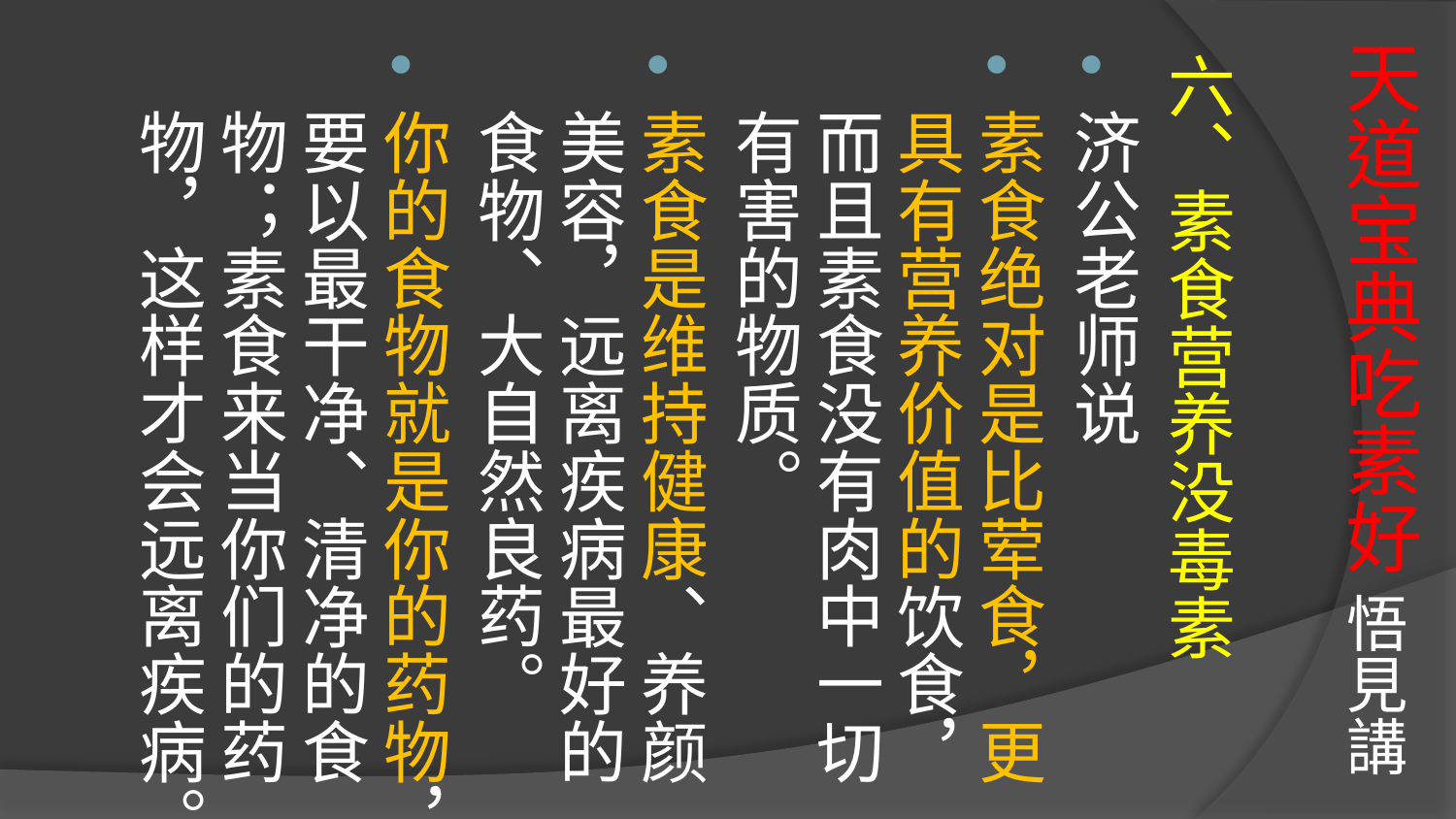

# 天道宝典吃素好 悟見講
六、素食营养没毒素
济公老师说
素食绝对是比荤食，更具有营养价值的饮食，而且素食没有肉中一切有害的物质。
素食是维持健康、养颜美容，远离疾病最好的食物、大自然良药。
你的食物就是你的药物，要以最干净、清净的食物；素食来当你们的药物，这样才会远离疾病。